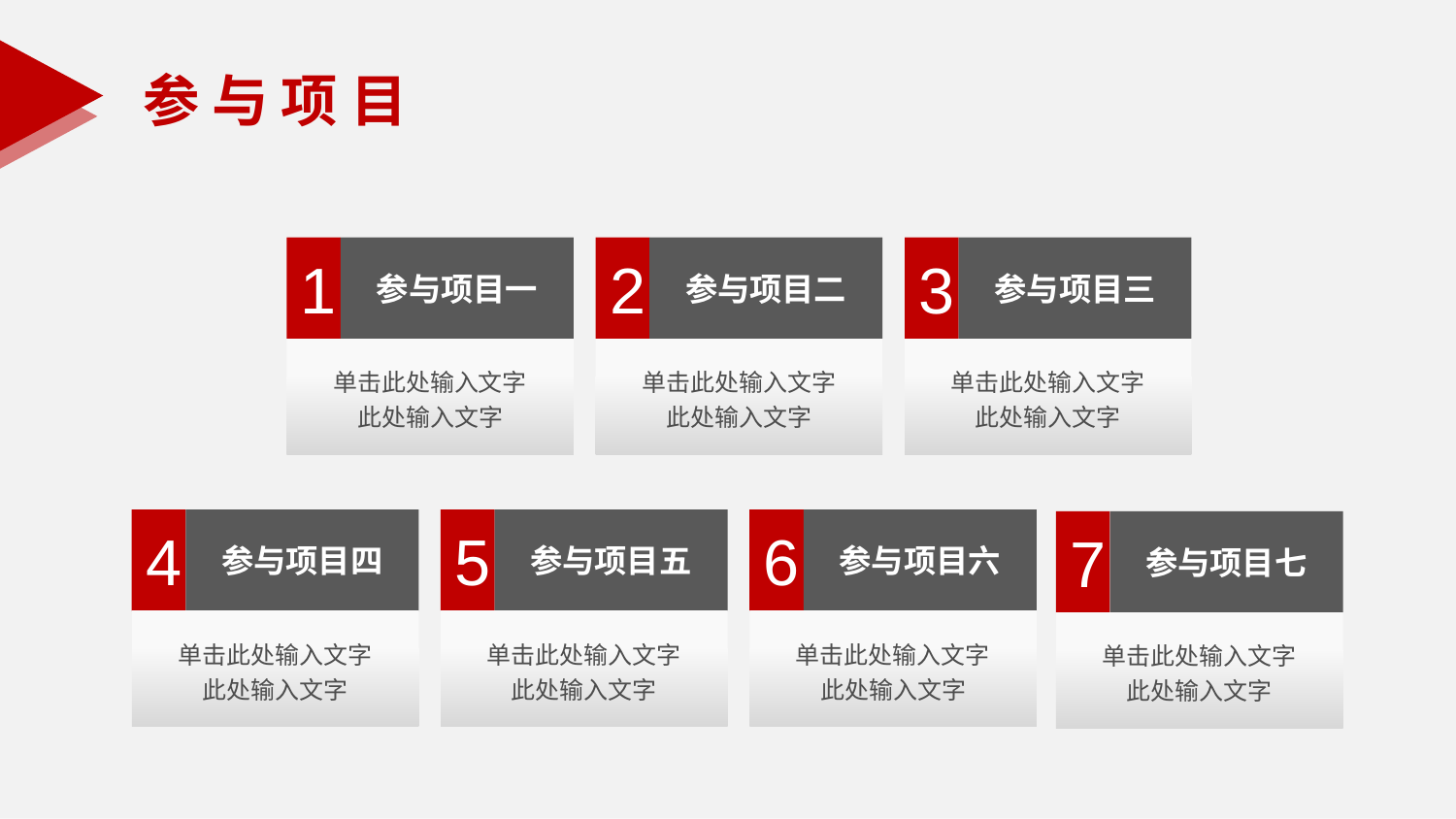

参 与 项 目

1
参与项目一
2
参与项目二
3
参与项目三
单击此处输入文字
此处输入文字
单击此处输入文字
此处输入文字
单击此处输入文字
此处输入文字
5
参与项目五
4
参与项目四
6
参与项目六
7
参与项目七
单击此处输入文字
此处输入文字
单击此处输入文字
此处输入文字
单击此处输入文字
此处输入文字
单击此处输入文字
此处输入文字